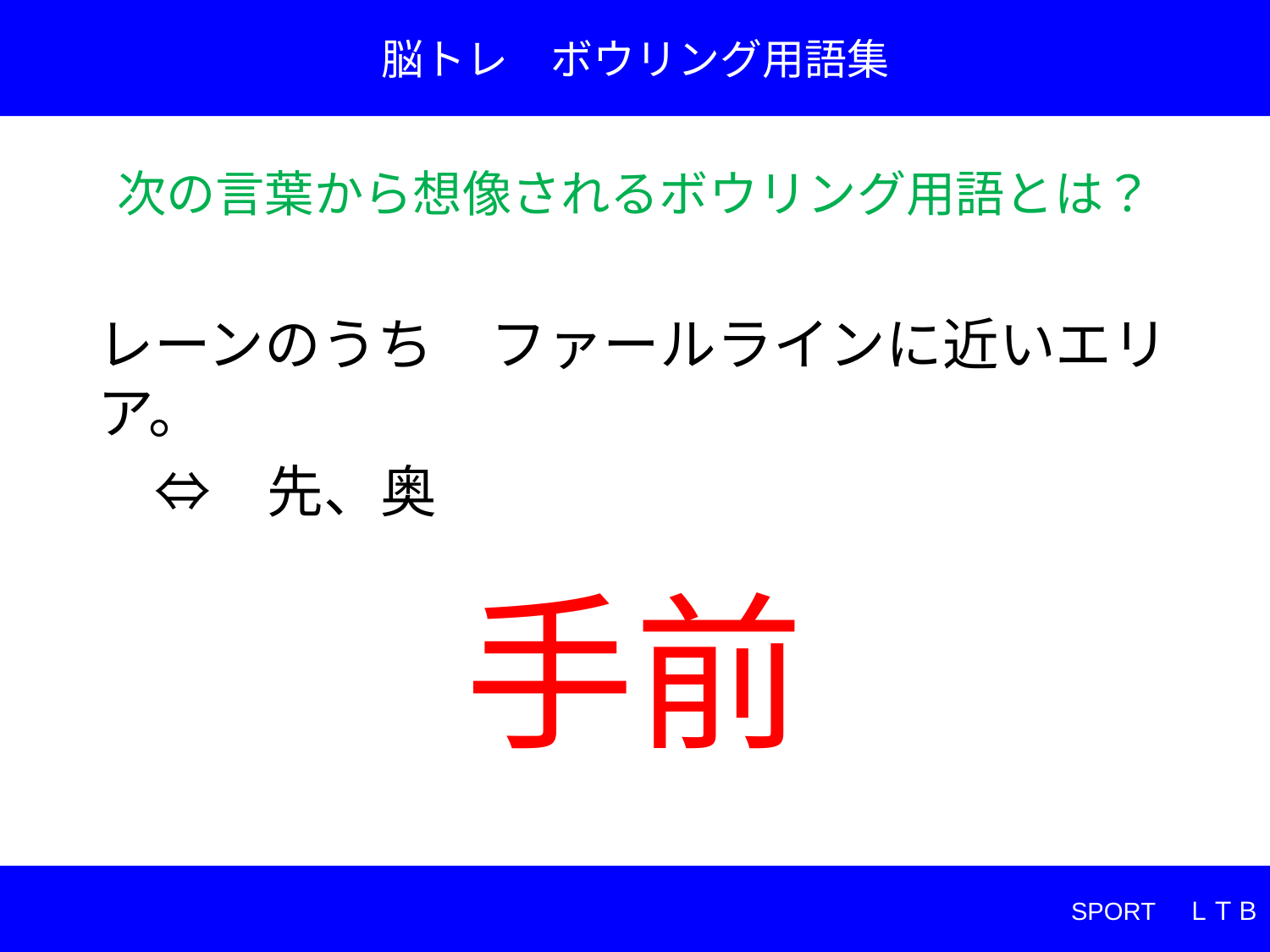

脳トレ　ボウリング用語集
次の言葉から想像されるボウリング用語とは？
レーンのうち　ファールラインに近いエリア。
　⇔　先、奥
# 手前
SPORT　ＬＴＢ